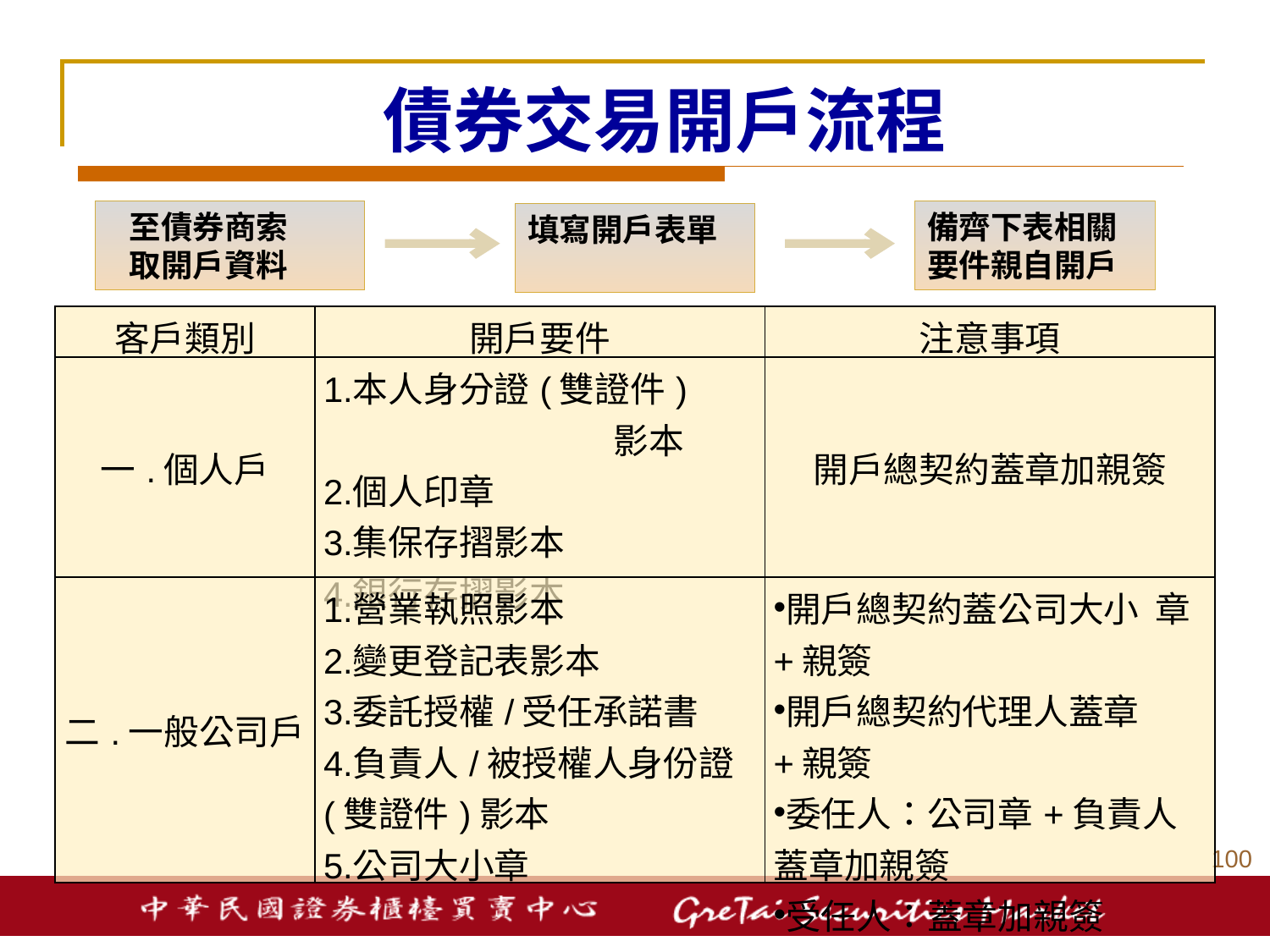

# 債券交易開戶流程

  至債券商索
  取開戶資料
備齊下表相關要件親自開戶
填寫開戶表單

| 客戶類別 | 開戶要件 | 注意事項 |
| --- | --- | --- |
| 一.個人戶 | 本人身分證(雙證件) 　 　 　　　 　　 影本 個人印章　 集保存摺影本 銀行存摺影本 | 開戶總契約蓋章加親簽 |
| 二.一般公司戶 | 營業執照影本 變更登記表影本 委託授權/受任承諾書 負責人/被授權人身份證(雙證件)影本 公司大小章 | 開戶總契約蓋公司大小 章+親簽 開戶總契約代理人蓋章+親簽 委任人：公司章+負責人蓋章加親簽 受任人：蓋章加親簽 |
100